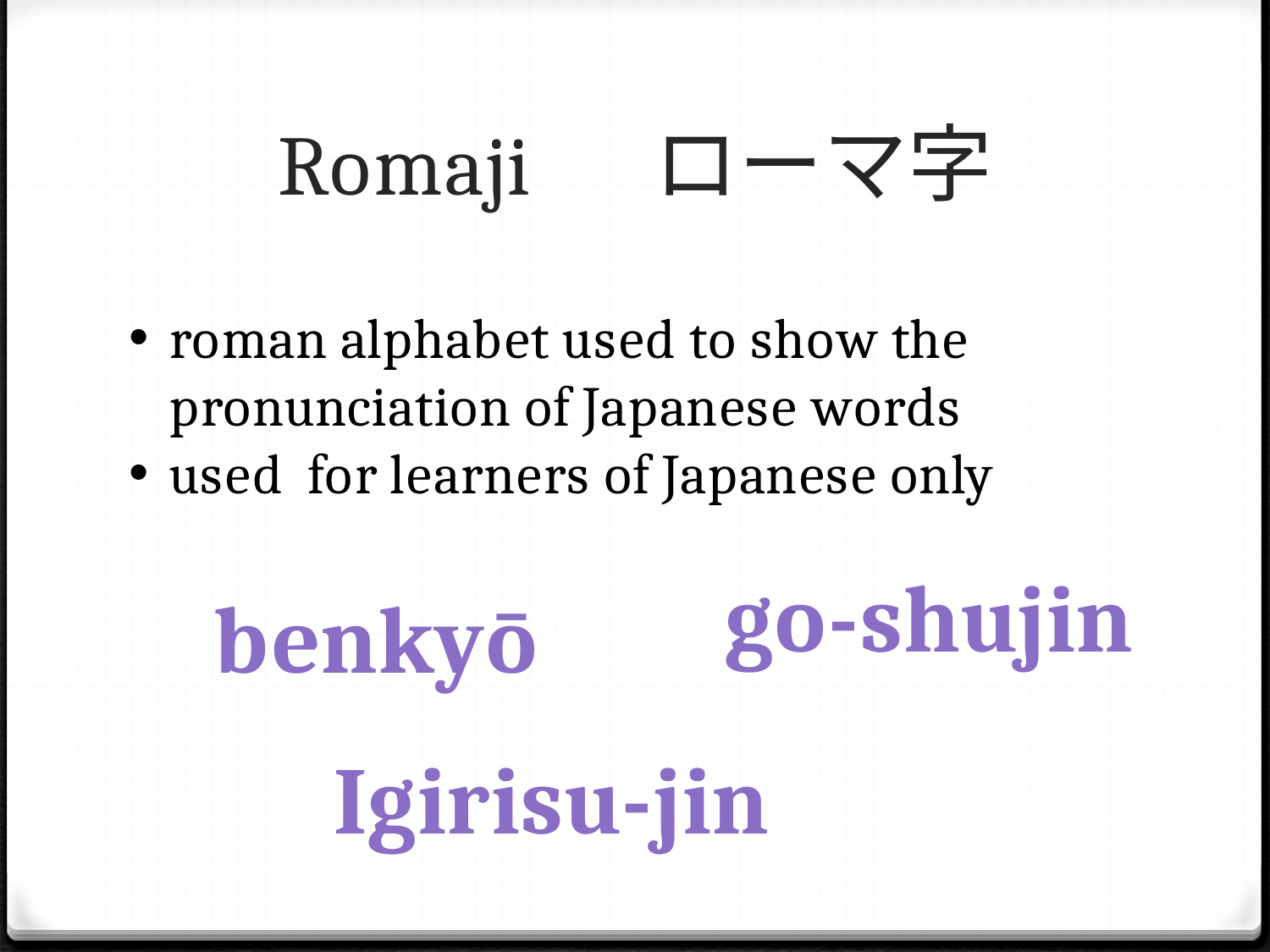

# Romaji 　ローマ字
roman alphabet used to show the pronunciation of Japanese words
used  for learners of Japanese only
go-shujin
benkyō
Igirisu-jin